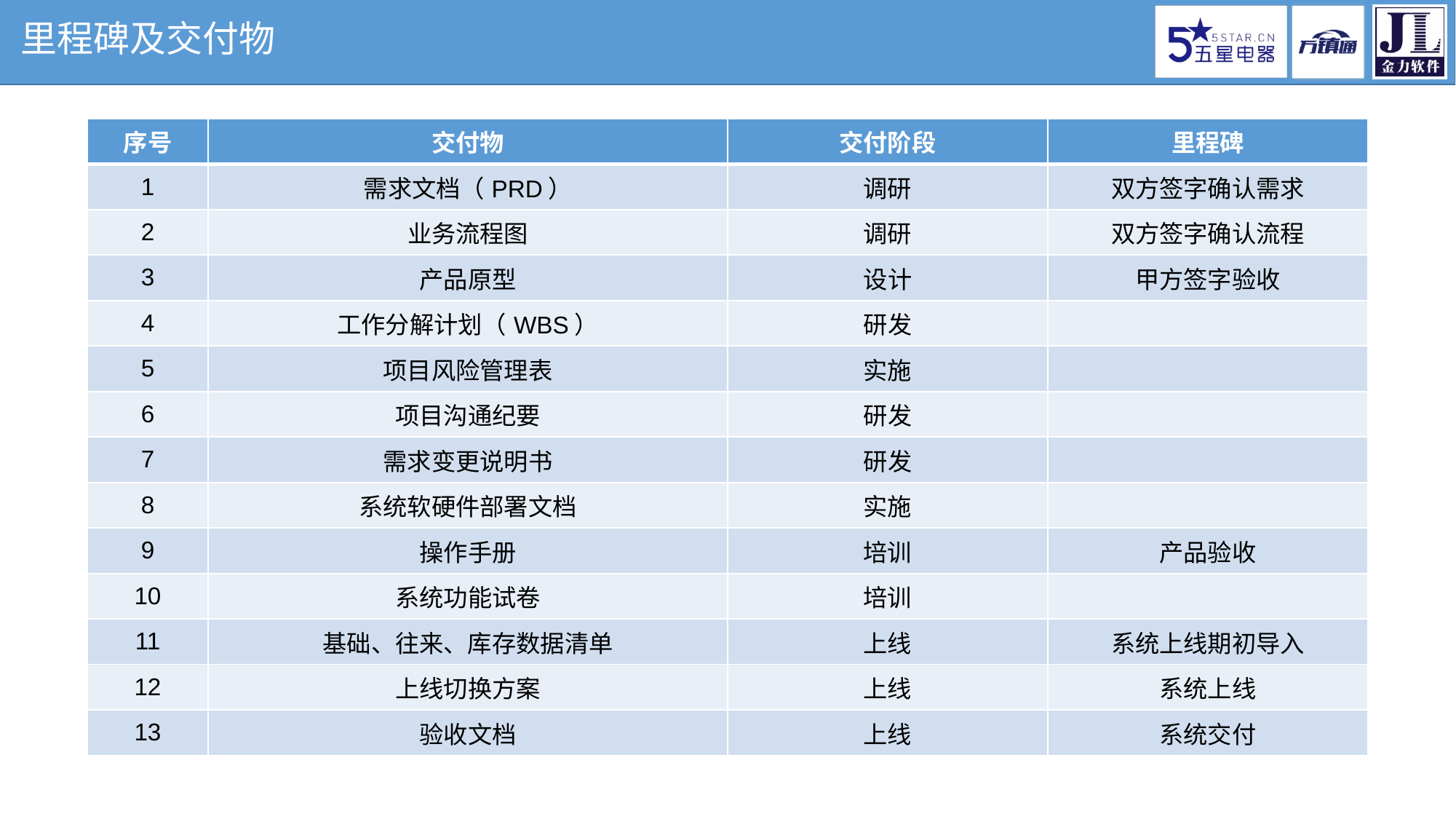

里程碑及交付物
| 序号 | 交付物 | 交付阶段 | 里程碑 |
| --- | --- | --- | --- |
| 1 | 需求文档（PRD） | 调研 | 双方签字确认需求 |
| 2 | 业务流程图 | 调研 | 双方签字确认流程 |
| 3 | 产品原型 | 设计 | 甲方签字验收 |
| 4 | 工作分解计划（WBS） | 研发 |  |
| 5 | 项目风险管理表 | 实施 |  |
| 6 | 项目沟通纪要 | 研发 |  |
| 7 | 需求变更说明书 | 研发 |  |
| 8 | 系统软硬件部署文档 | 实施 |  |
| 9 | 操作手册 | 培训 | 产品验收 |
| 10 | 系统功能试卷 | 培训 |  |
| 11 | 基础、往来、库存数据清单 | 上线 | 系统上线期初导入 |
| 12 | 上线切换方案 | 上线 | 系统上线 |
| 13 | 验收文档 | 上线 | 系统交付 |